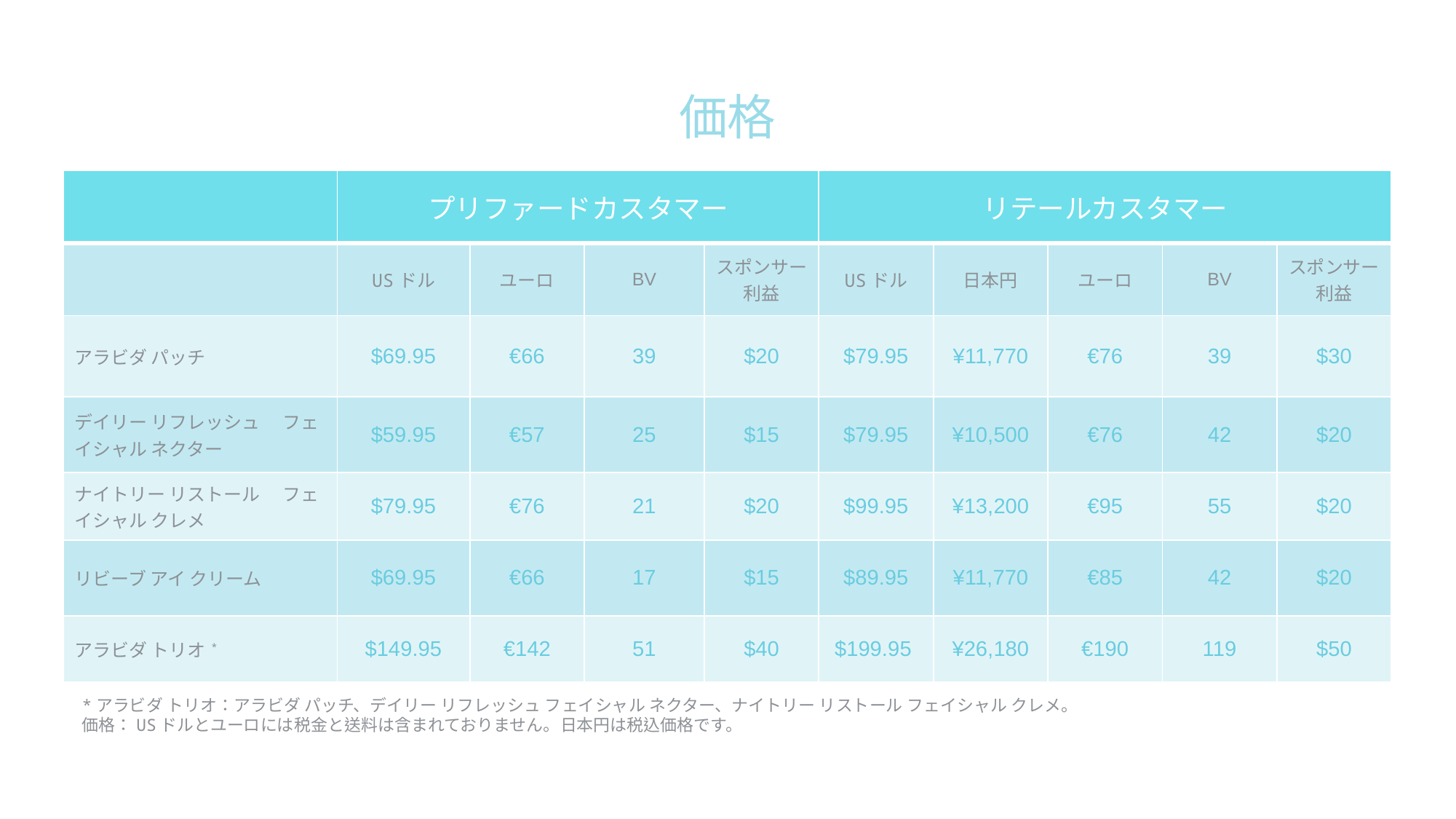

価格
|  | プリファードカスタマー |  |  |  | リテールカスタマー |  |  |  |  |
| --- | --- | --- | --- | --- | --- | --- | --- | --- | --- |
|  | USドル | ユーロ | BV | スポンサー 利益 | USドル | 日本円 | ユーロ | BV | スポンサー 利益 |
| アラビダ パッチ | $69.95 | €66 | 39 | $20 | $79.95​ | ¥11,770​ | €76​ | 39 | $30 |
| デイリー リフレッシュ 　フェイシャル ネクター | $59.95 | €57 | 25 | $15 | $79.95​ | ¥10,500​​ | €76​ | 42 | $20 |
| ナイトリー リストール 　フェイシャル クレメ | $79.95 | €76 | 21 | $20​ | $99.95​ | ¥13,200​ | €95​ | 55 | $20 |
| リビーブ アイ クリーム | $69.95 | €66 | 17 | $15​ | $89.95​ | ¥11,770​ | €85 | 42 | $20 |
| アラビダ トリオ\* | $149.95 | €142 | 51 | $40​ | $199.95 ​ | ¥26,180​ | €190​ | 119 | $50 |
*アラビダ トリオ：アラビダ パッチ、デイリー リフレッシュ フェイシャル ネクター、ナイトリー リストール フェイシャル クレメ。
価格：USドルとユーロには税金と送料は含まれておりません。日本円は税込価格です。